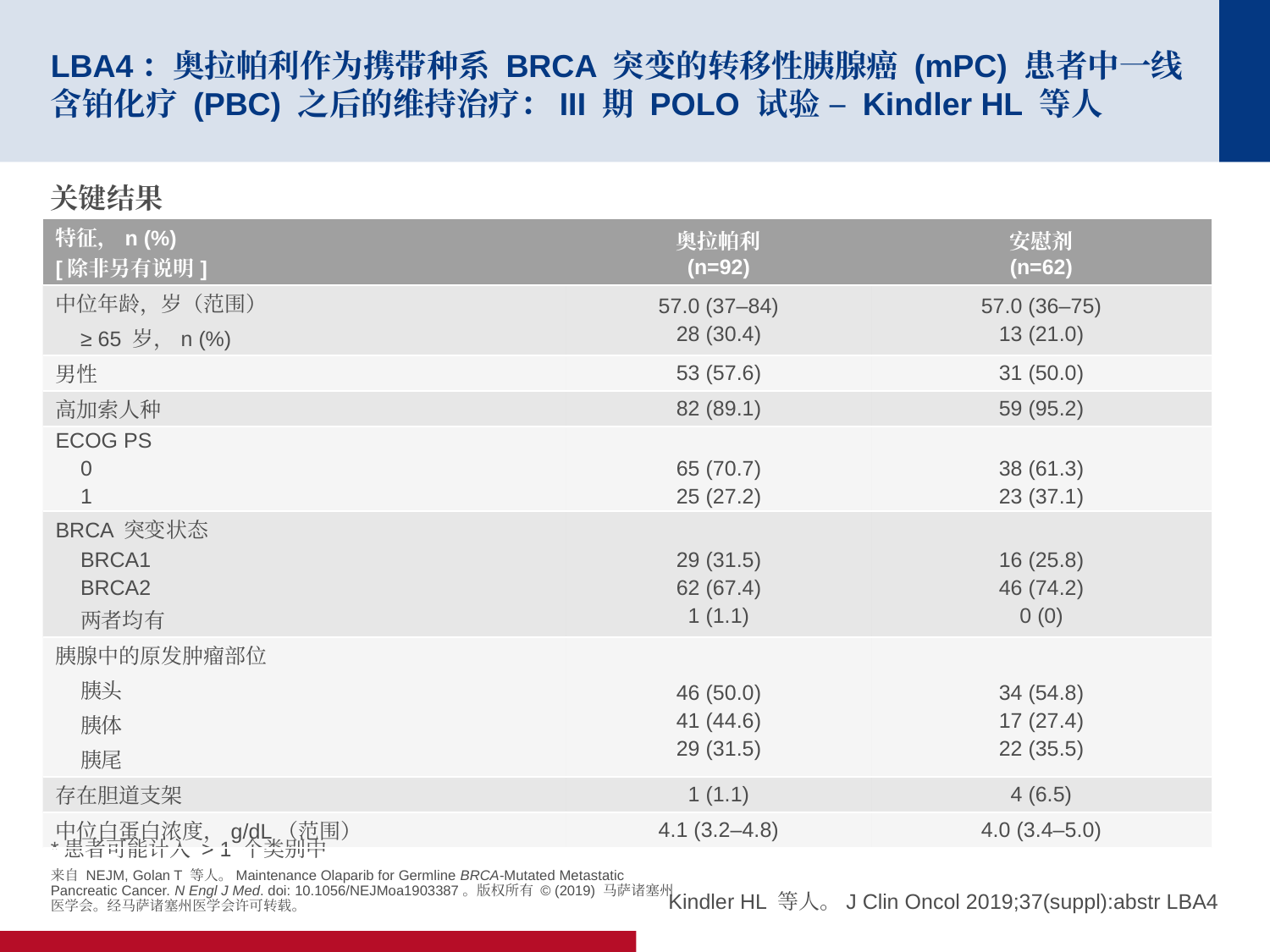

# LBA4：奥拉帕利作为携带种系 BRCA 突变的转移性胰腺癌 (mPC) 患者中一线含铂化疗 (PBC) 之后的维持治疗：III 期 POLO 试验 – Kindler HL 等人
关键结果
| 特征，n (%) [除非另有说明] | 奥拉帕利 (n=92) | 安慰剂 (n=62) |
| --- | --- | --- |
| 中位年龄，岁（范围） ≥ 65 岁，n (%) | 57.0 (37–84) 28 (30.4) | 57.0 (36–75) 13 (21.0) |
| 男性 | 53 (57.6) | 31 (50.0) |
| 高加索人种 | 82 (89.1) | 59 (95.2) |
| ECOG PS 0 1 | 65 (70.7) 25 (27.2) | 38 (61.3) 23 (37.1) |
| BRCA 突变状态 BRCA1 BRCA2 两者均有 | 29 (31.5) 62 (67.4) 1 (1.1) | 16 (25.8) 46 (74.2) 0 (0) |
| 胰腺中的原发肿瘤部位 胰头 胰体 胰尾 | 46 (50.0) 41 (44.6) 29 (31.5) | 34 (54.8) 17 (27.4) 22 (35.5) |
| 存在胆道支架 | 1 (1.1) | 4 (6.5) |
| 中位白蛋白浓度，g/dL（范围） | 4.1 (3.2–4.8) | 4.0 (3.4–5.0) |
*患者可能计入 > 1 个类别中
来自 NEJM, Golan T 等人。Maintenance Olaparib for Germline BRCA-Mutated Metastatic Pancreatic Cancer. N Engl J Med. doi: 10.1056/NEJMoa1903387。版权所有 © (2019) 马萨诸塞州医学会。经马萨诸塞州医学会许可转载。
Kindler HL 等人。J Clin Oncol 2019;37(suppl):abstr LBA4